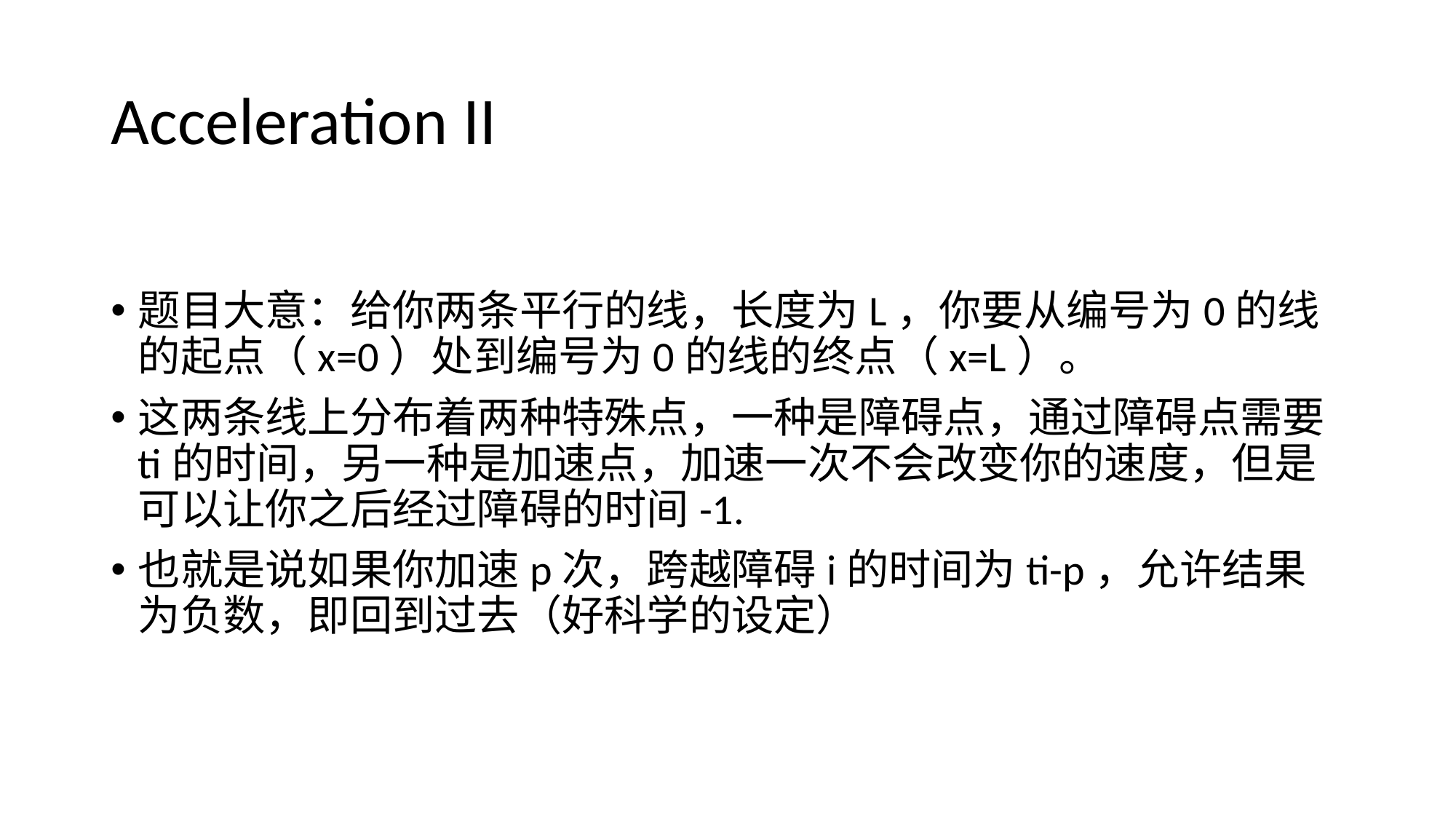

# Acceleration II

题目大意：给你两条平行的线，长度为L，你要从编号为0的线的起点（x=0）处到编号为0的线的终点（x=L）。
这两条线上分布着两种特殊点，一种是障碍点，通过障碍点需要ti的时间，另一种是加速点，加速一次不会改变你的速度，但是可以让你之后经过障碍的时间-1.
也就是说如果你加速p次，跨越障碍i的时间为ti-p，允许结果为负数，即回到过去（好科学的设定）